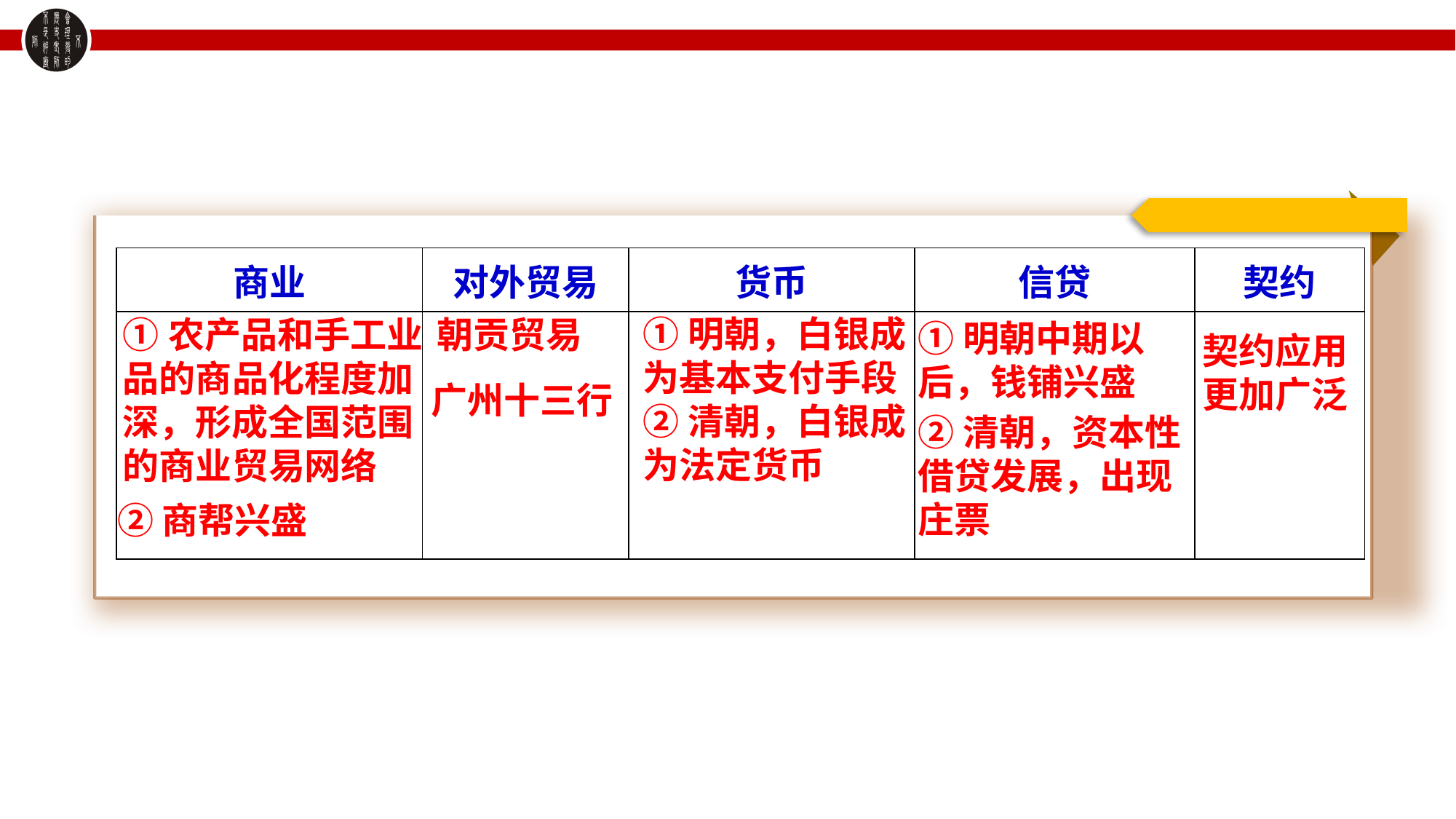

| 商业 | 对外贸易 | 货币 | 信贷 | 契约 |
| --- | --- | --- | --- | --- |
|  |  |  |  |  |
①明朝，白银成为基本支付手段
②清朝，白银成为法定货币
①农产品和手工业品的商品化程度加深，形成全国范围的商业贸易网络
朝贡贸易
①明朝中期以后，钱铺兴盛
契约应用更加广泛
广州十三行
②清朝，资本性借贷发展，出现庄票
②商帮兴盛